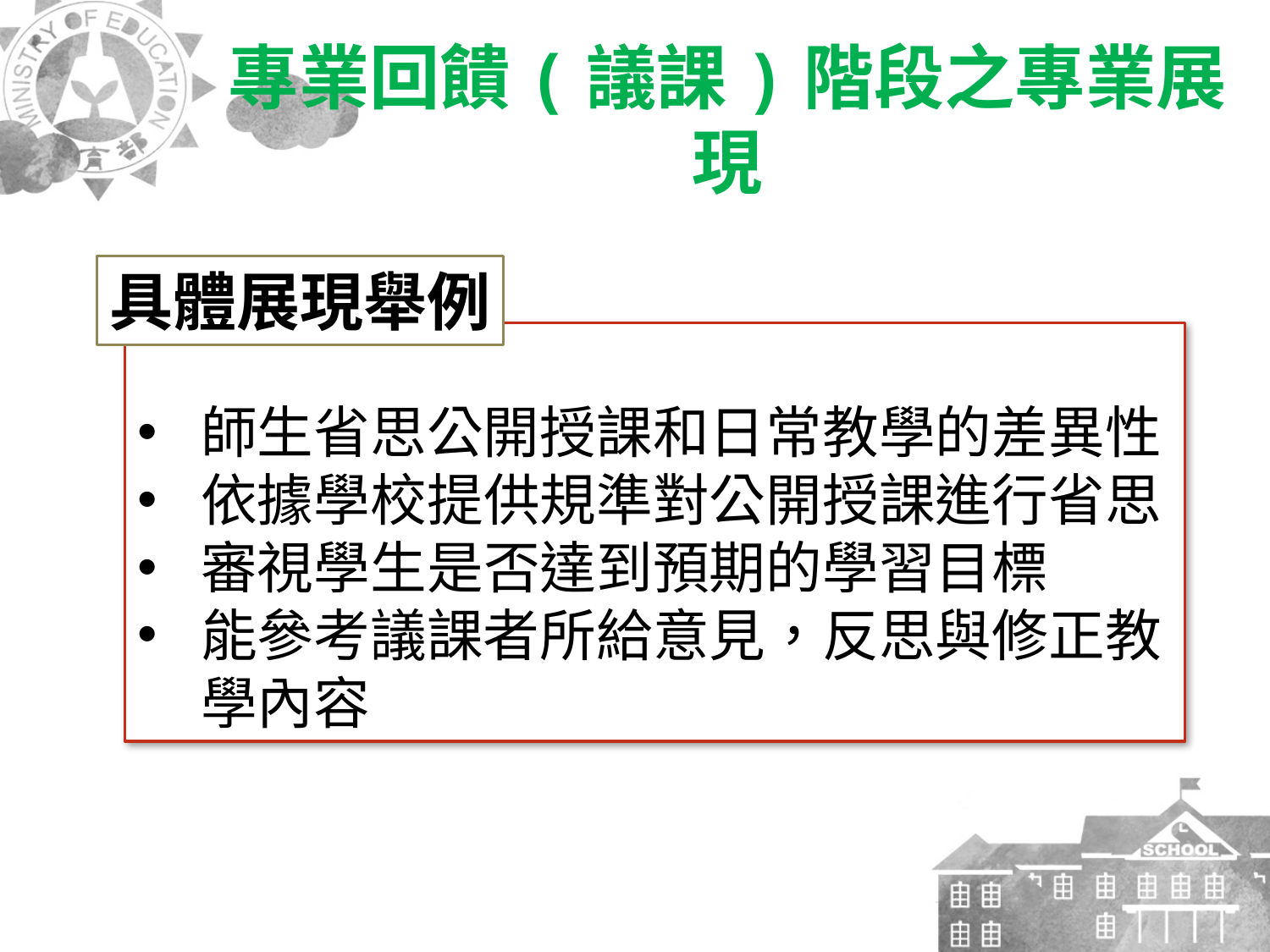

專業回饋(議課)階段之專業展現
具體展現舉例

師生省思公開授課和日常教學的差異性
依據學校提供規準對公開授課進行省思
審視學生是否達到預期的學習目標
能參考議課者所給意見，反思與修正教學內容